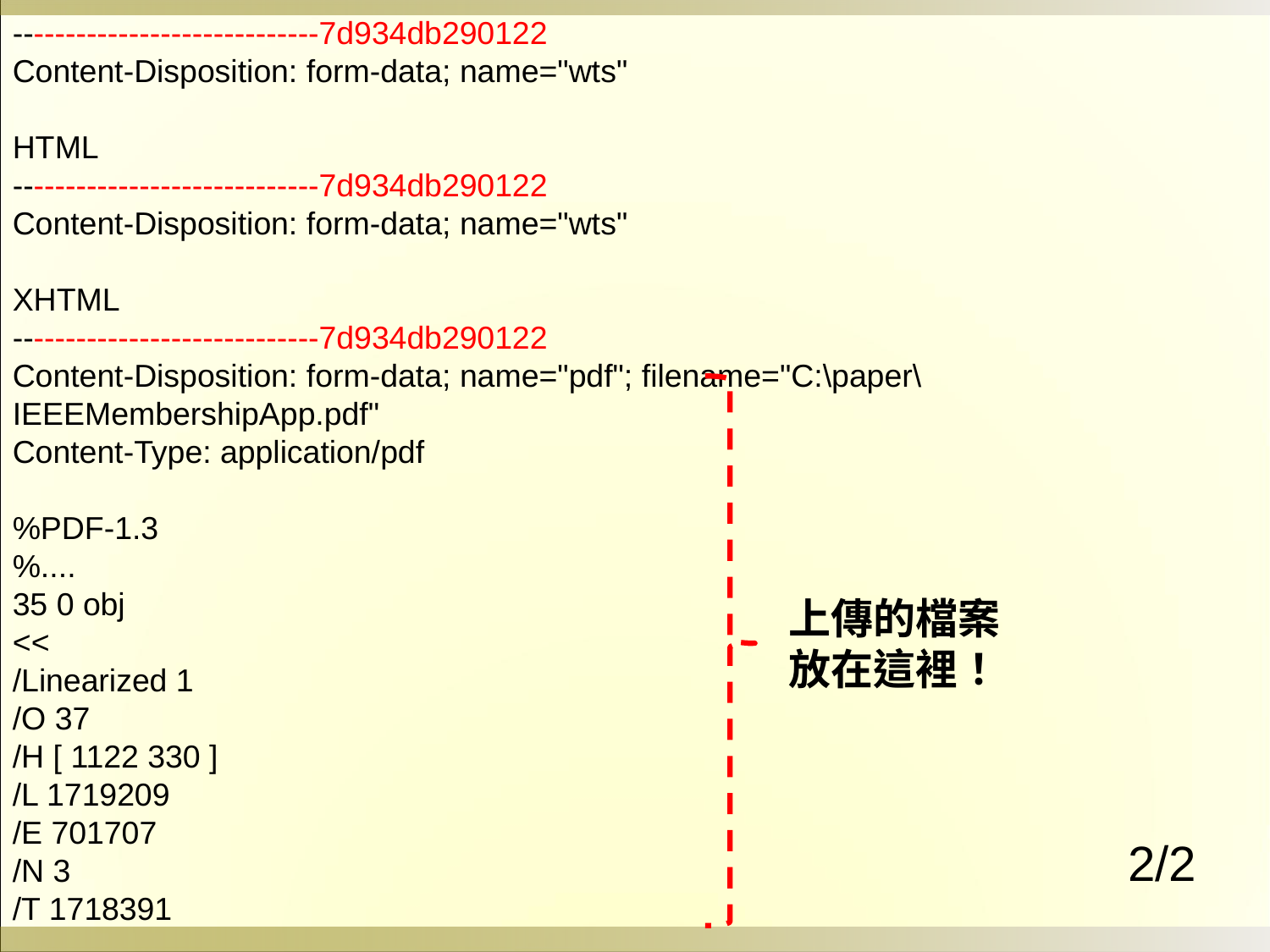

-----------------------------7d934db290122
Content-Disposition: form-data; name="wts"

HTML
-----------------------------7d934db290122
Content-Disposition: form-data; name="wts"

XHTML
-----------------------------7d934db290122
Content-Disposition: form-data; name="pdf"; filename="C:\paper\IEEEMembershipApp.pdf"
Content-Type: application/pdf

%PDF-1.3
%....
35 0 obj
<<
/Linearized 1
/O 37
/H [ 1122 330 ]
/L 1719209
/E 701707
/N 3
/T 1718391

上傳的檔案
放在這裡！
2/2